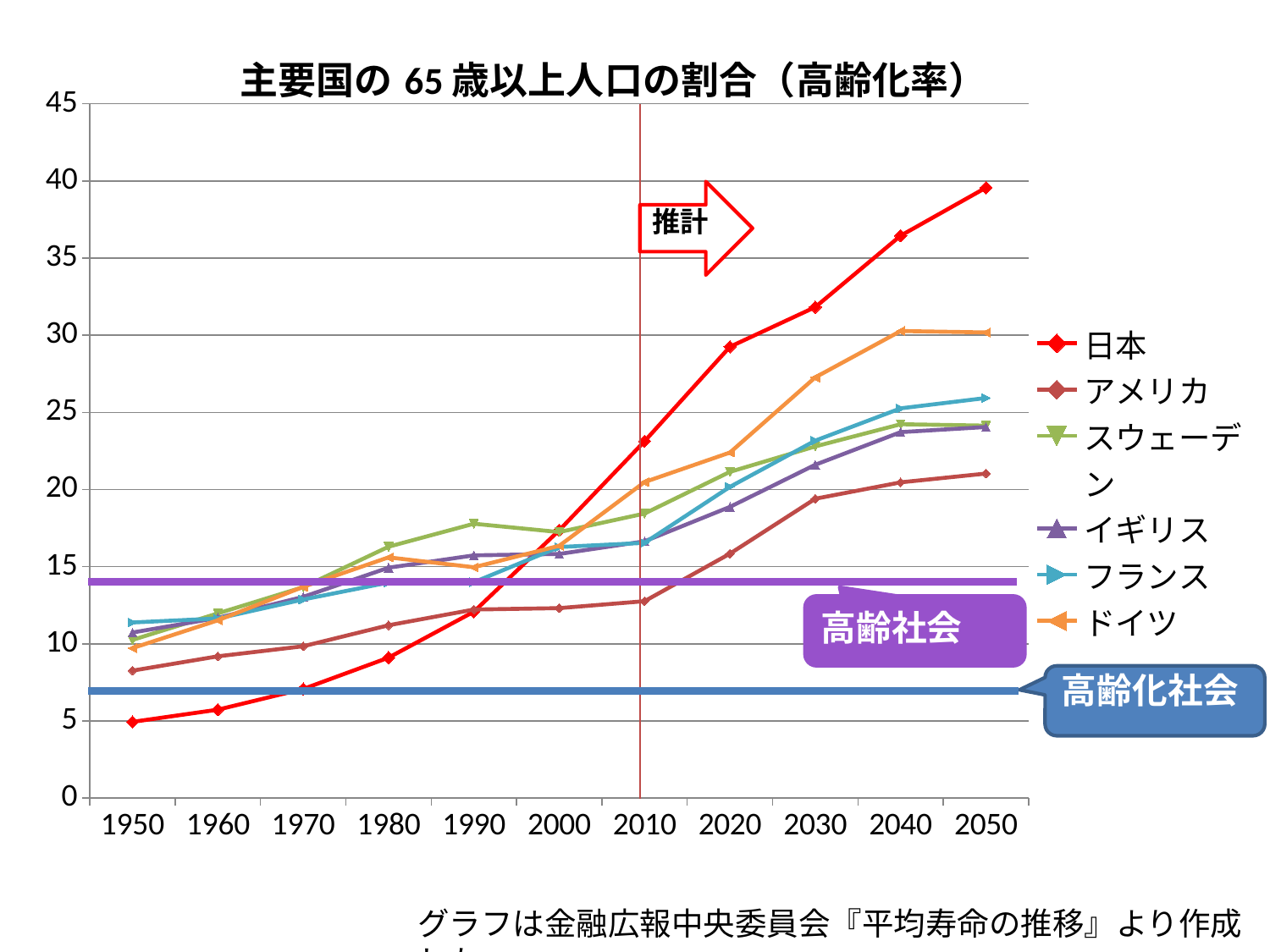

### Chart: 主要国の65歳以上人口の割合（高齢化率）

| Category | 日本 | アメリカ | スウェーデン | イギリス | フランス | ドイツ |
|---|---|---|---|---|---|---|
| 1950 | 4.94 | 8.26 | 10.25 | 10.73 | 11.38 | 9.72 |
| 1960 | 5.73 | 9.19 | 11.97 | 11.68 | 11.64 | 11.52 |
| 1970 | 7.07 | 9.84 | 13.67 | 13.04 | 12.87 | 13.69 |
| 1980 | 9.1 | 11.2 | 16.29 | 14.93 | 13.97 | 15.6 |
| 1990 | 12.08 | 12.22 | 17.78 | 15.73 | 13.99 | 14.96 |
| 2000 | 17.36 | 12.31 | 17.24 | 15.82 | 16.27 | 16.35 |
| 2010 | 23.13 | 12.76 | 18.44 | 16.64 | 16.54 | 20.48 |
| 2020 | 29.25 | 15.84 | 21.14 | 18.87 | 20.17 | 22.39 |
| 2030 | 31.82 | 19.4 | 22.79 | 21.6 | 23.17 | 27.27 |
| 2040 | 36.45 | 20.46 | 24.23 | 23.72 | 25.26 | 30.27 |
| 2050 | 39.56 | 21.03 | 24.14 | 24.05 | 25.93 | 30.18 |
高齢社会
グラフは金融広報中央委員会『平均寿命の推移』より作成した